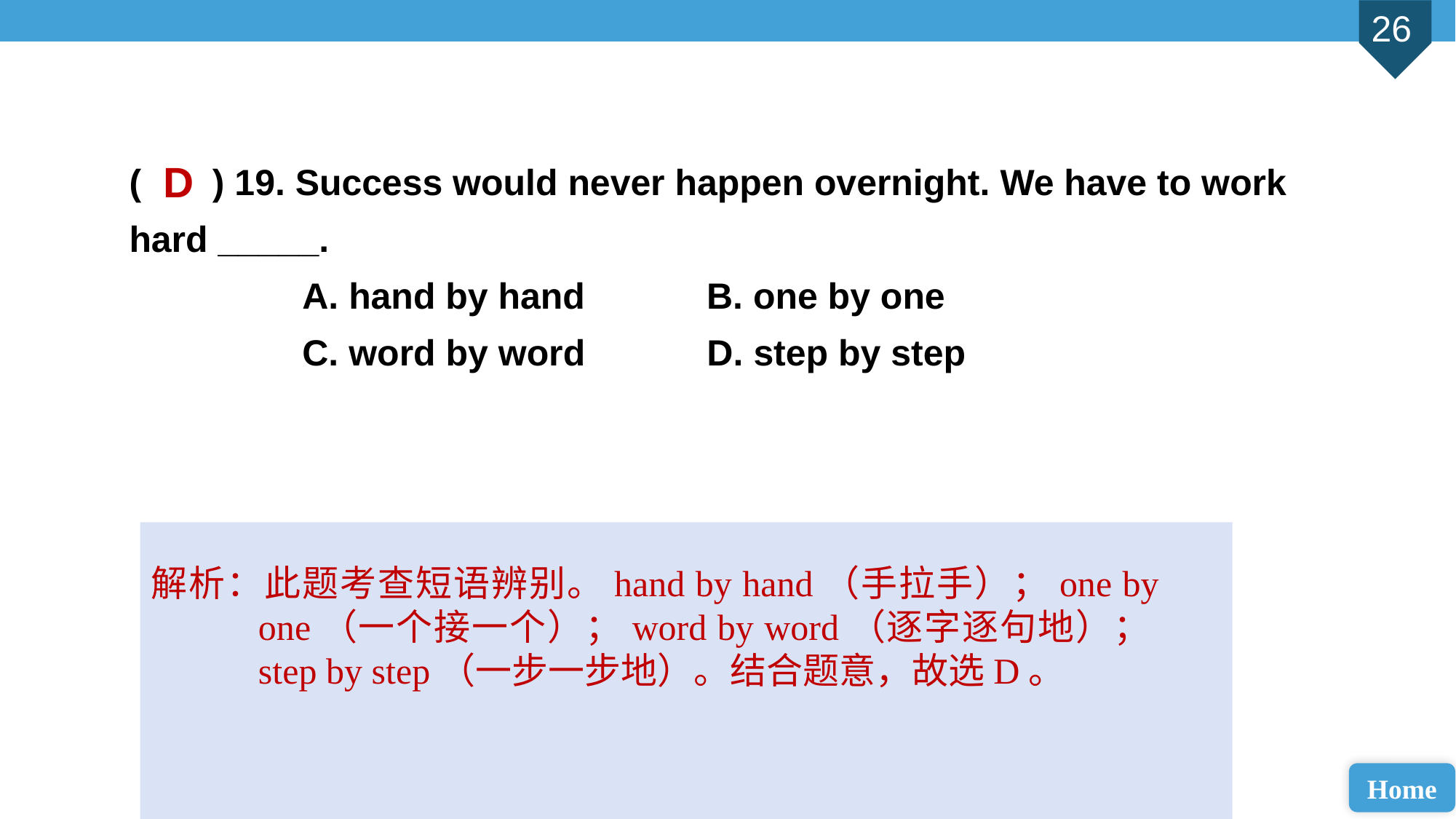

(       ) 19. Success would never happen overnight. We have to work 	       hard _____.
                 A. hand by hand            B. one by one
                 C. word by word            D. step by step
D

解析：此题考查短语辨别。hand by hand（手拉手）；one by one（一个接一个）；word by word（逐字逐句地）；step by step（一步一步地）。结合题意，故选D。